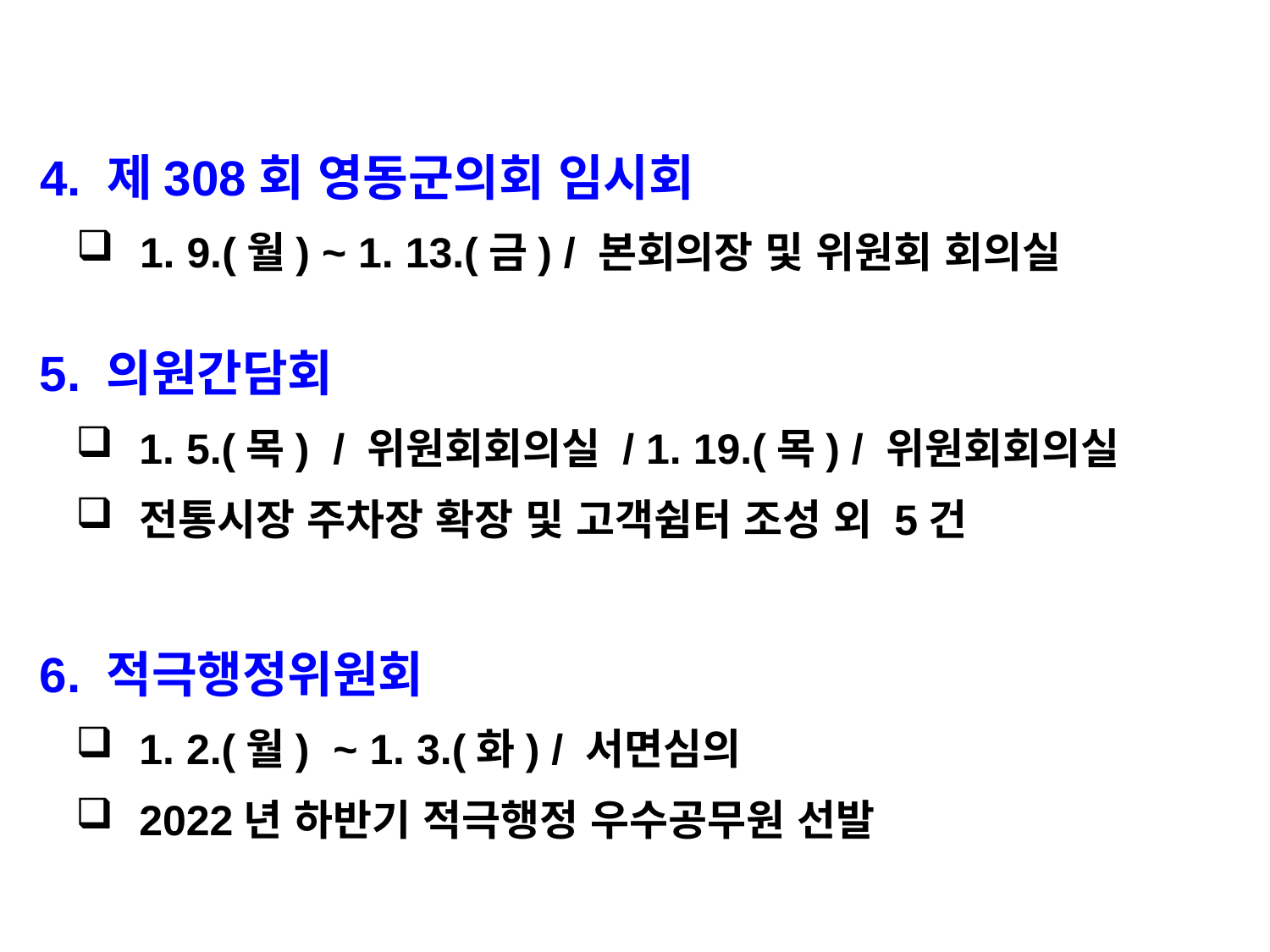

4. 제308회 영동군의회 임시회
1. 9.(월) ~ 1. 13.(금) / 본회의장 및 위원회 회의실

  5. 의원간담회
1. 5.(목)  / 위원회회의실 / 1. 19.(목) / 위원회회의실
전통시장 주차장 확장 및 고객쉼터 조성 외 5건

  6. 적극행정위원회
1. 2.(월)  ~ 1. 3.(화) / 서면심의
2022년 하반기 적극행정 우수공무원 선발